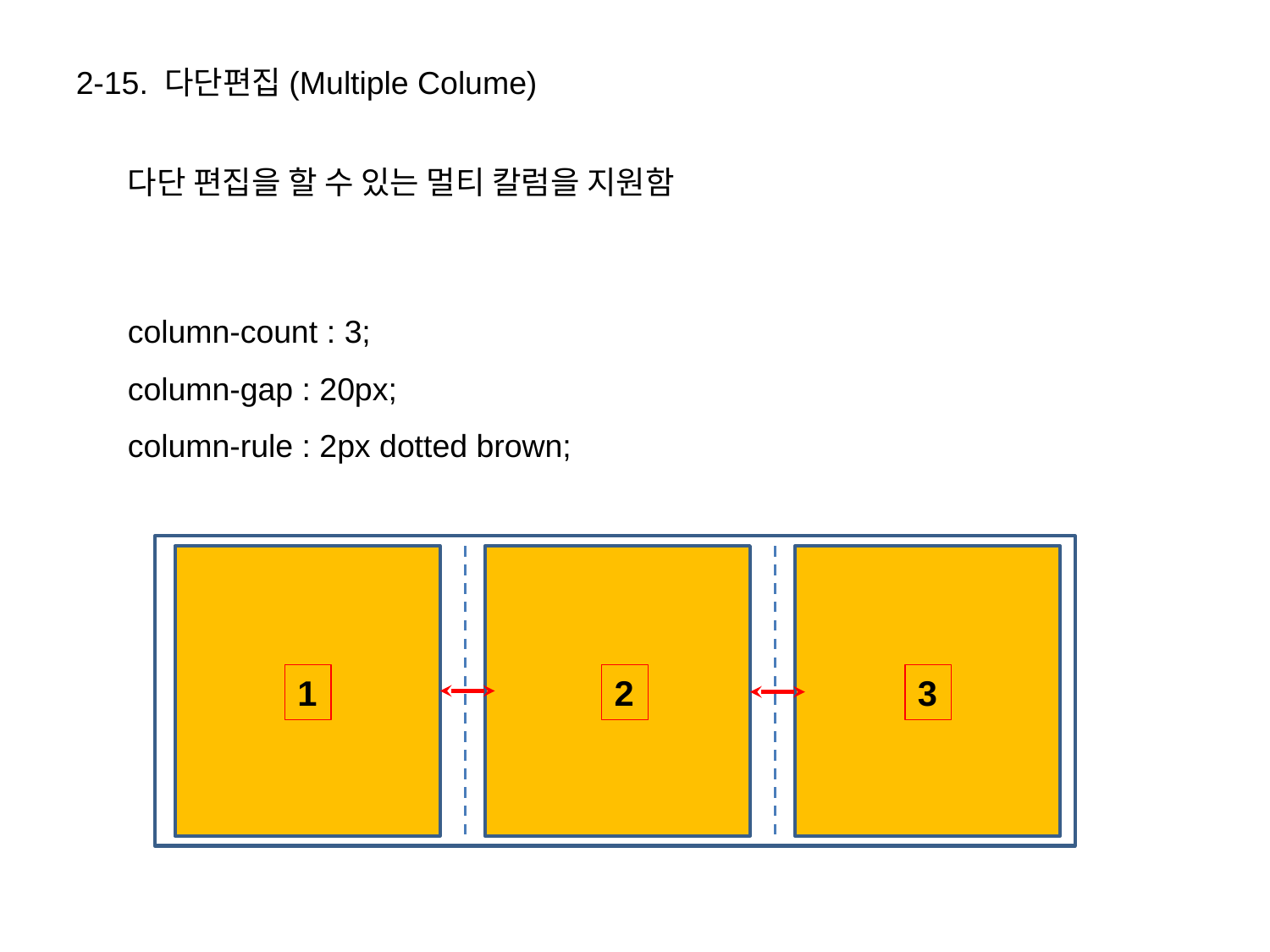

2-15. 다단편집(Multiple Colume)
다단 편집을 할 수 있는 멀티 칼럼을 지원함
column-count : 3;
column-gap : 20px;
column-rule : 2px dotted brown;

1
2
3